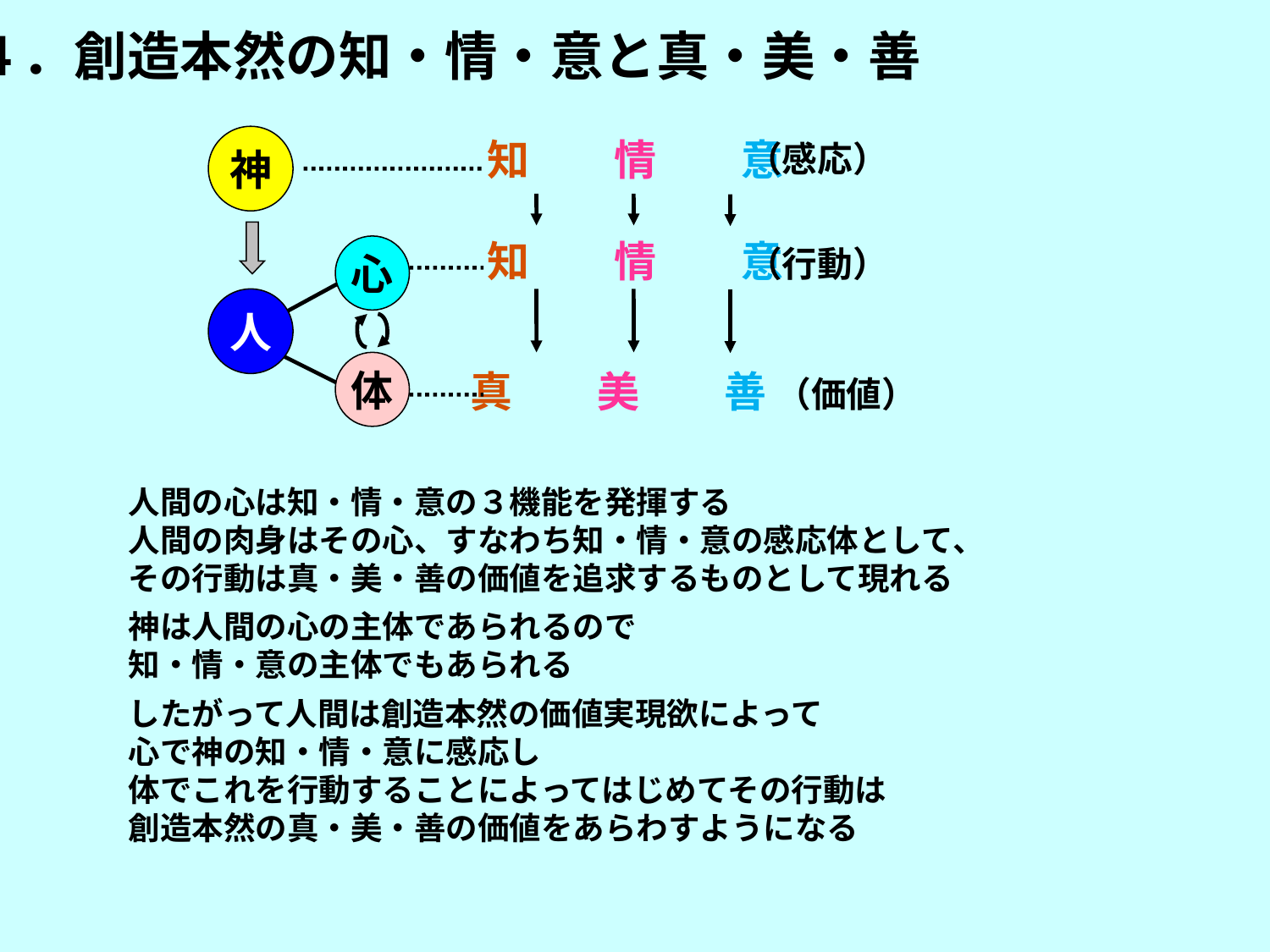

４．創造本然の知・情・意と真・美・善
神
知　　情　　意
（感応）

知　　情　　意
心
（行動）

人

体
真　　美　　善 （価値）

人間の心は知・情・意の３機能を発揮する
人間の肉身はその心、すなわち知・情・意の感応体として、
その行動は真・美・善の価値を追求するものとして現れる
神は人間の心の主体であられるので
知・情・意の主体でもあられる
したがって人間は創造本然の価値実現欲によって
心で神の知・情・意に感応し
体でこれを行動することによってはじめてその行動は
創造本然の真・美・善の価値をあらわすようになる